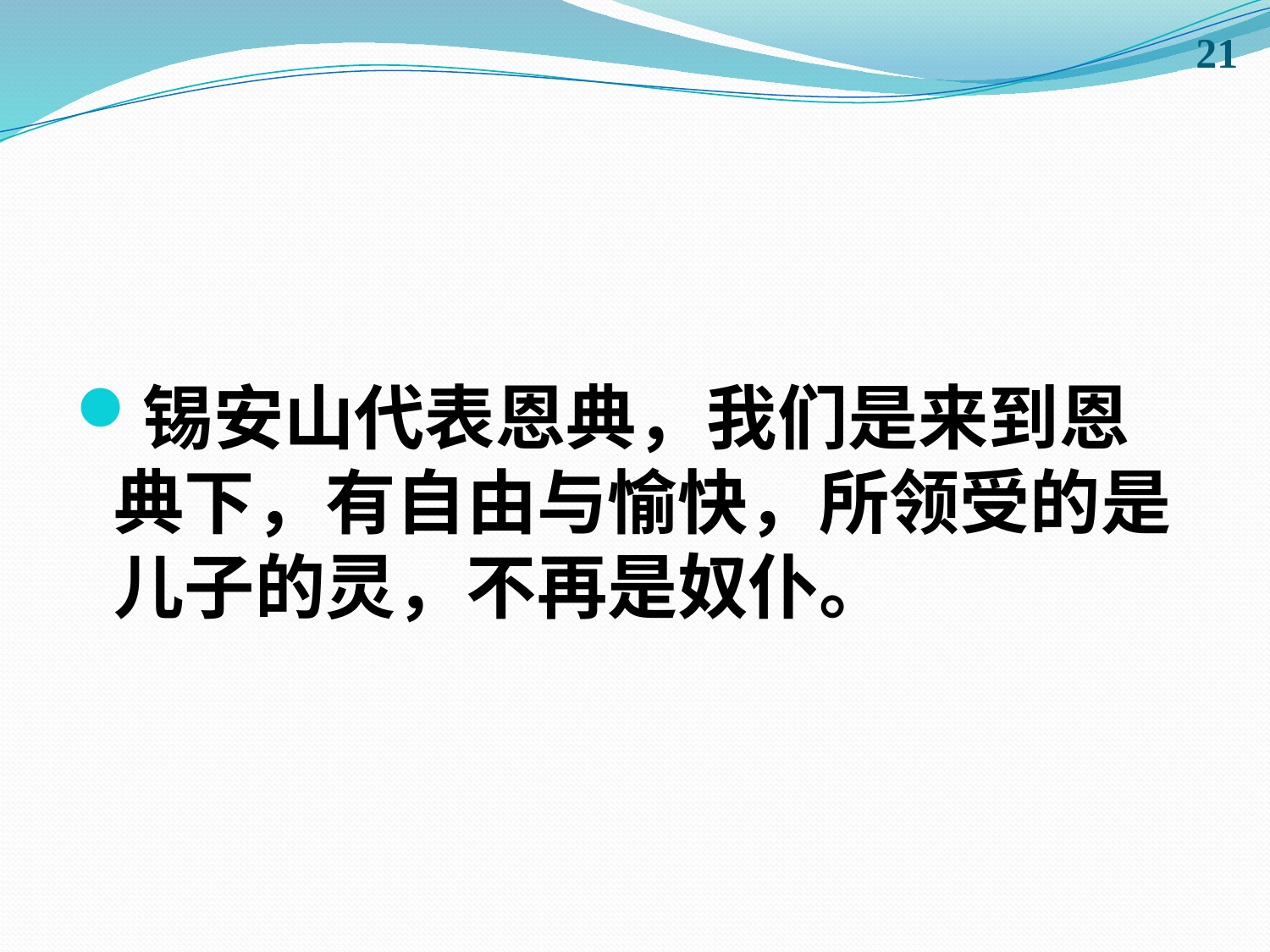

21
#

锡安山代表恩典，我们是来到恩典下，有自由与愉快，所领受的是儿子的灵，不再是奴仆。